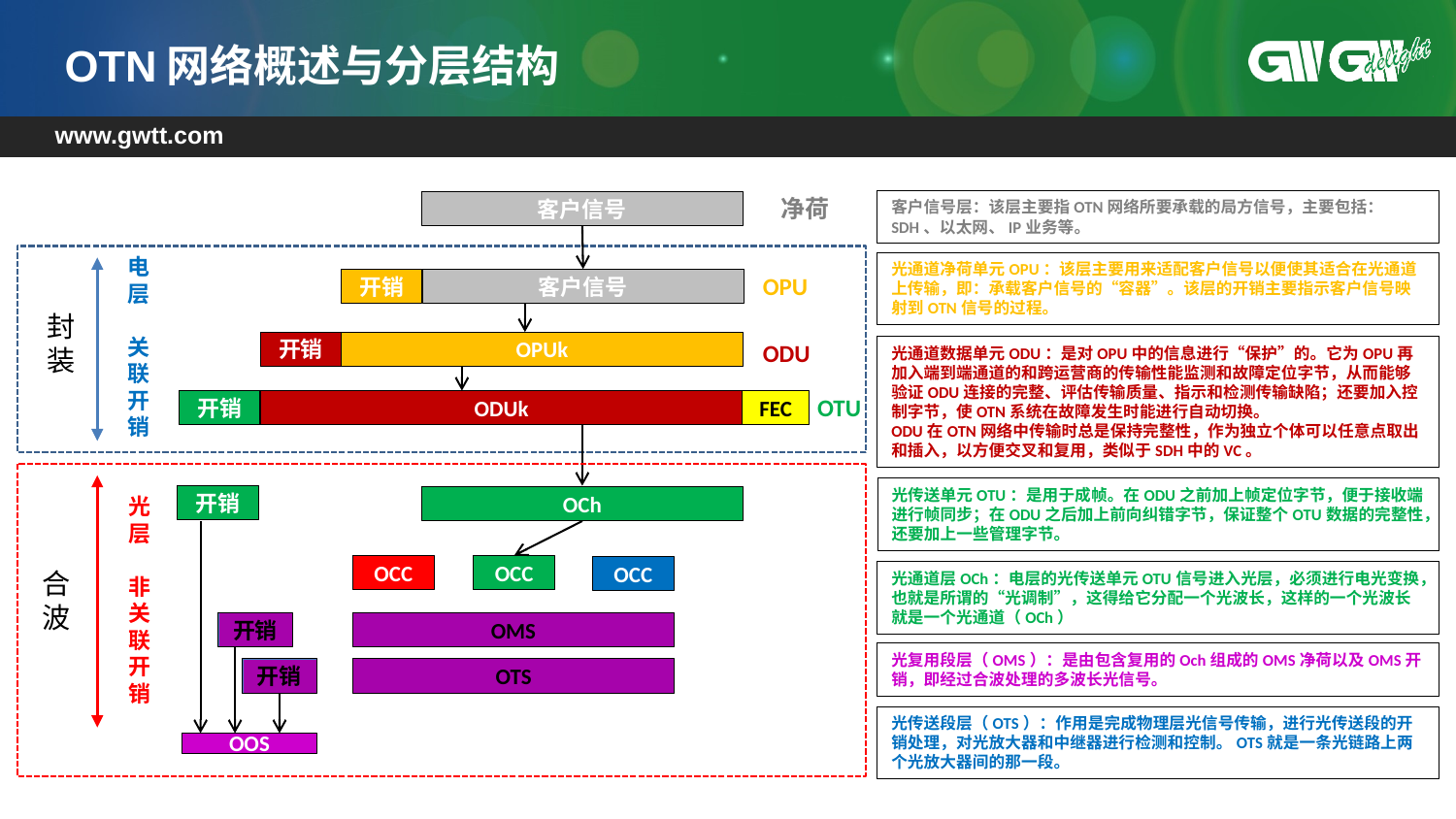

# OTN网络概述与分层结构
净荷
客户信号层：该层主要指OTN网络所要承载的局方信号，主要包括：SDH、以太网、IP业务等。
客户信号

电
层

关
联
开
销
光通道净荷单元OPU：该层主要用来适配客户信号以便使其适合在光通道上传输，即：承载客户信号的“容器”。该层的开销主要指示客户信号映射到OTN信号的过程。
OPU
开销
客户信号
封
装
ODU
开销
OPUk
光通道数据单元ODU：是对OPU中的信息进行“保护”的。它为OPU再加入端到端通道的和跨运营商的传输性能监测和故障定位字节，从而能够验证ODU连接的完整、评估传输质量、指示和检测传输缺陷；还要加入控制字节，使OTN系统在故障发生时能进行自动切换。
ODU在OTN网络中传输时总是保持完整性，作为独立个体可以任意点取出和插入，以方便交叉和复用，类似于SDH中的VC。
OTU
开销
ODUk
FEC

光传送单元OTU：是用于成帧。在ODU之前加上帧定位字节，便于接收端进行帧同步；在ODU之后加上前向纠错字节，保证整个OTU数据的完整性，还要加上一些管理字节。
光
层

非
关
联
开
销
开销
开销
开销
OOS
OCh
OCC
OCC
OCC
合
波
光通道层OCh：电层的光传送单元OTU信号进入光层，必须进行电光变换，也就是所谓的“光调制”，这得给它分配一个光波长，这样的一个光波长就是一个光通道（OCh）
OMS
光复用段层（OMS）：是由包含复用的Och组成的OMS净荷以及OMS开销，即经过合波处理的多波长光信号。
OTS
光传送段层（OTS）：作用是完成物理层光信号传输，进行光传送段的开销处理，对光放大器和中继器进行检测和控制。OTS就是一条光链路上两个光放大器间的那一段。